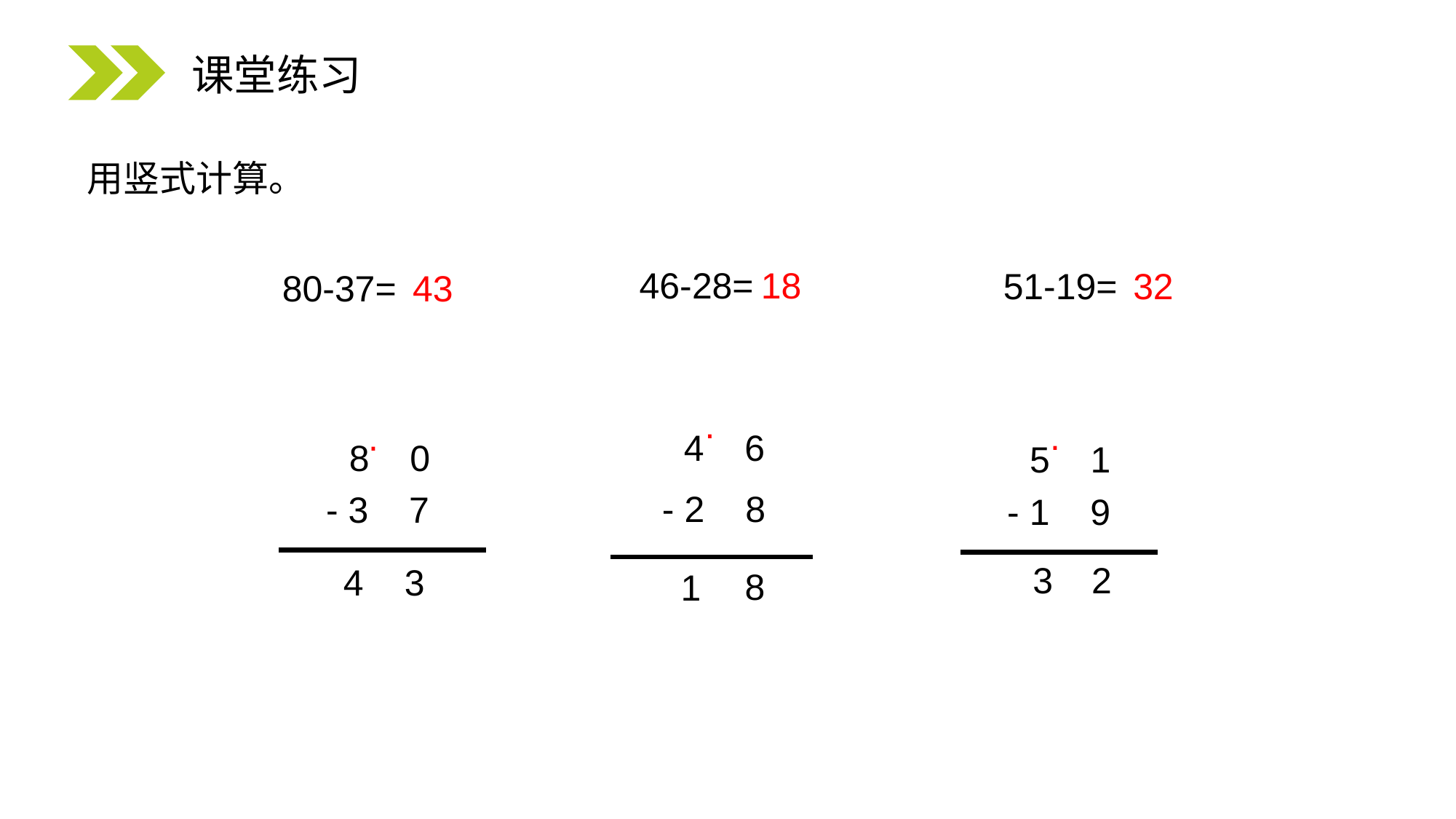

课堂练习
用竖式计算。
46-28=
18
32
51-19=
80-37=
43
.
.
.
4    6
- 2    8
8    0
- 3    7
5    1
- 1    9
2
3
4
3
8
1